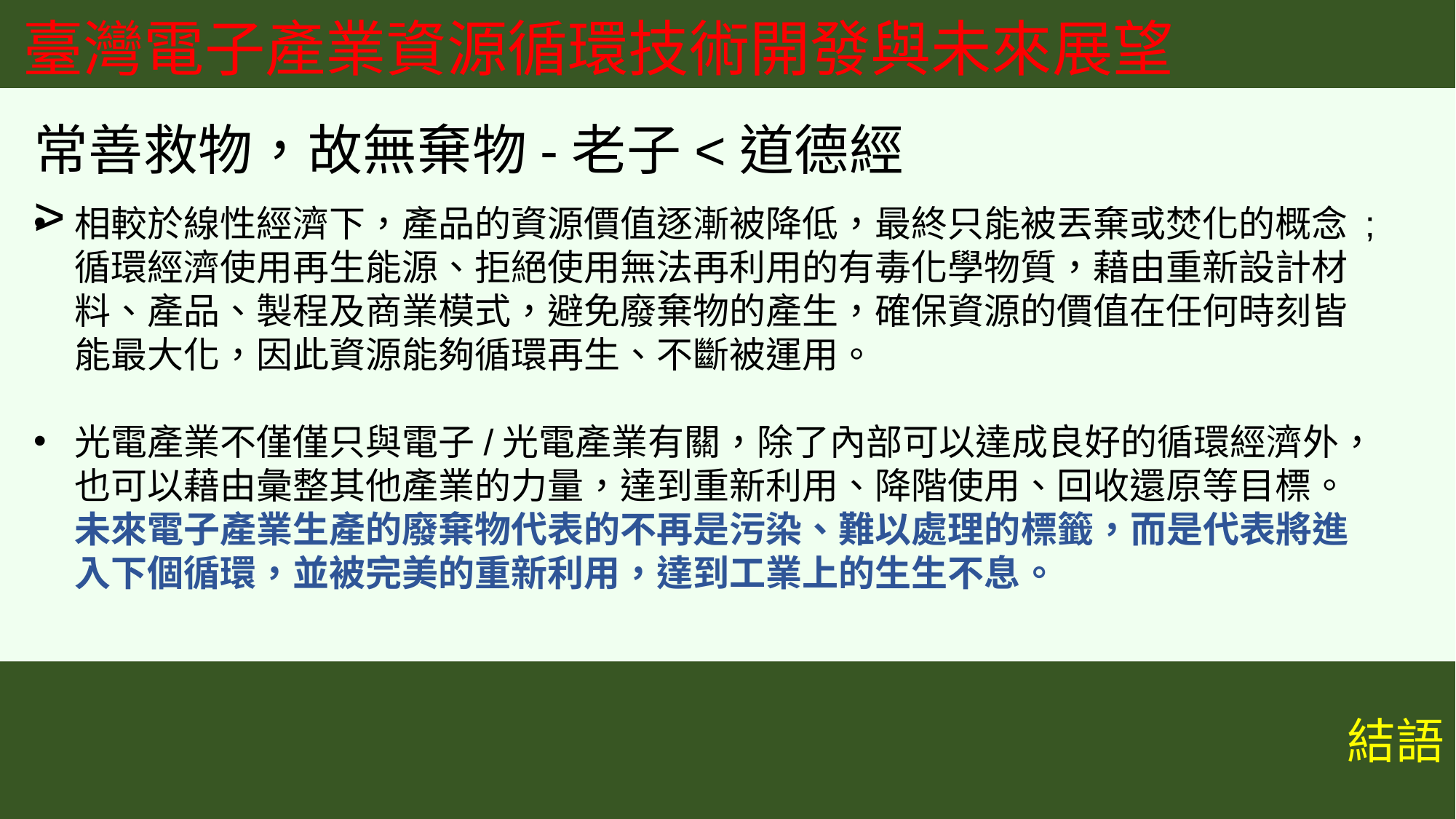

臺灣電子產業資源循環技術開發與未來展望
常善救物，故無棄物-老子<道德經>
相較於線性經濟下，產品的資源價值逐漸被降低，最終只能被丟棄或焚化的概念 ; 循環經濟使用再生能源、拒絕使用無法再利用的有毒化學物質，藉由重新設計材料、產品、製程及商業模式，避免廢棄物的產生，確保資源的價值在任何時刻皆能最大化，因此資源能夠循環再生、不斷被運用。

光電產業不僅僅只與電子/光電產業有關，除了內部可以達成良好的循環經濟外，也可以藉由彙整其他產業的力量，達到重新利用、降階使用、回收還原等目標。未來電子產業生產的廢棄物代表的不再是污染、難以處理的標籤，而是代表將進入下個循環，並被完美的重新利用，達到工業上的生生不息。
結語